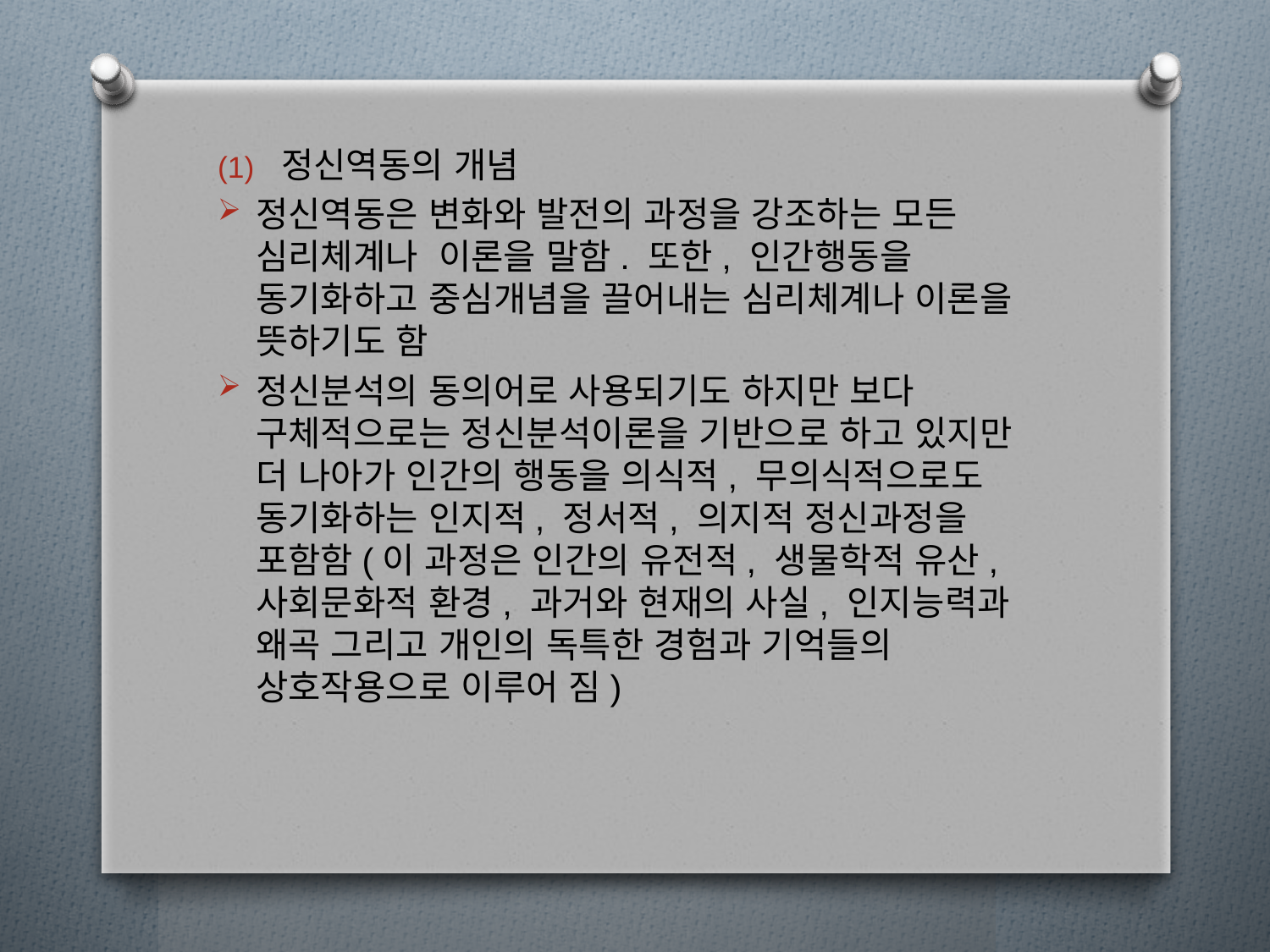

정신역동의 개념
정신역동은 변화와 발전의 과정을 강조하는 모든 심리체계나  이론을 말함. 또한, 인간행동을 동기화하고 중심개념을 끌어내는 심리체계나 이론을 뜻하기도 함
정신분석의 동의어로 사용되기도 하지만 보다 구체적으로는 정신분석이론을 기반으로 하고 있지만 더 나아가 인간의 행동을 의식적, 무의식적으로도 동기화하는 인지적, 정서적, 의지적 정신과정을 포함함(이 과정은 인간의 유전적, 생물학적 유산, 사회문화적 환경, 과거와 현재의 사실, 인지능력과 왜곡 그리고 개인의 독특한 경험과 기억들의 상호작용으로 이루어 짐)